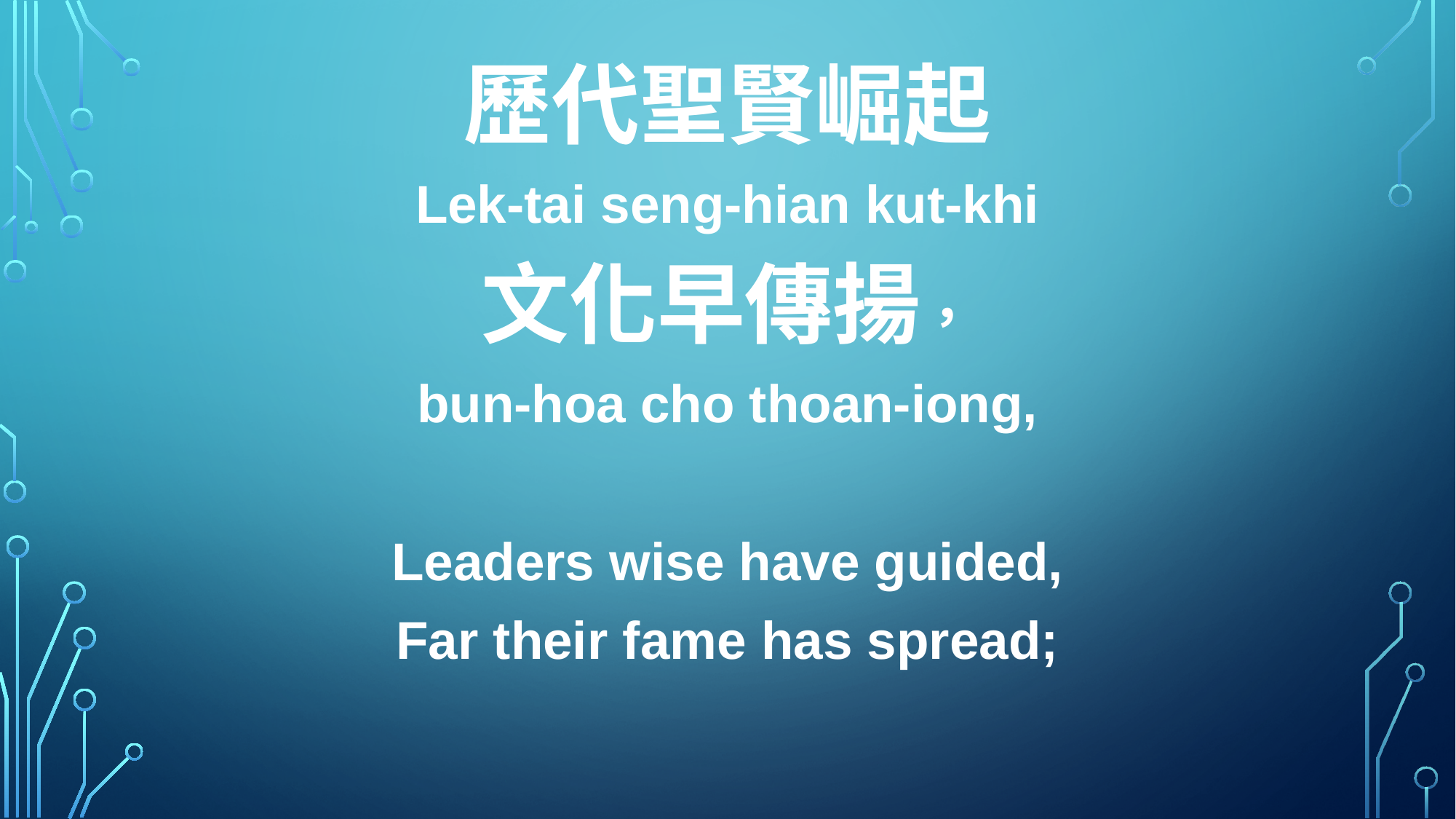

歷代聖賢崛起
Lek-tai seng-hian kut-khi
文化早傳揚，
bun-hoa cho thoan-iong,

Leaders wise have guided,
Far their fame has spread;